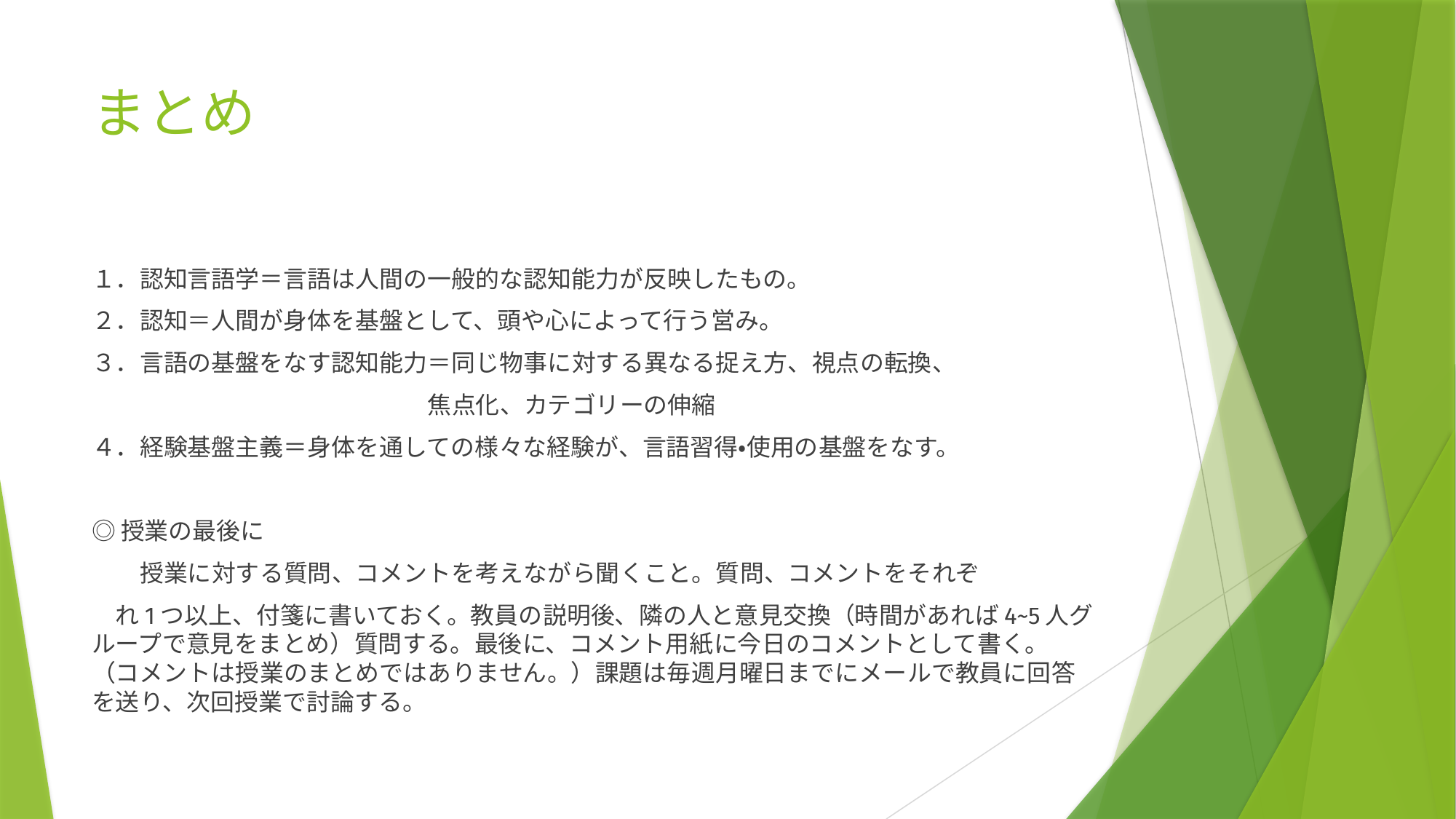

# まとめ
１．認知言語学＝言語は人間の一般的な認知能力が反映したもの。
２．認知＝人間が身体を基盤として、頭や心によって行う営み。
３．言語の基盤をなす認知能力＝同じ物事に対する異なる捉え方、視点の転換、
　　　　　　　　　　　　　　焦点化、カテゴリーの伸縮
４．経験基盤主義＝身体を通しての様々な経験が、言語習得・使用の基盤をなす。

◎授業の最後に
　　授業に対する質問、コメントを考えながら聞くこと。質問、コメントをそれぞ
　れ1つ以上、付箋に書いておく。教員の説明後、隣の人と意見交換（時間があれば4~5人グループで意見をまとめ）質問する。最後に、コメント用紙に今日のコメントとして書く。（コメントは授業のまとめではありません。）課題は毎週月曜日までにメールで教員に回答を送り、次回授業で討論する。